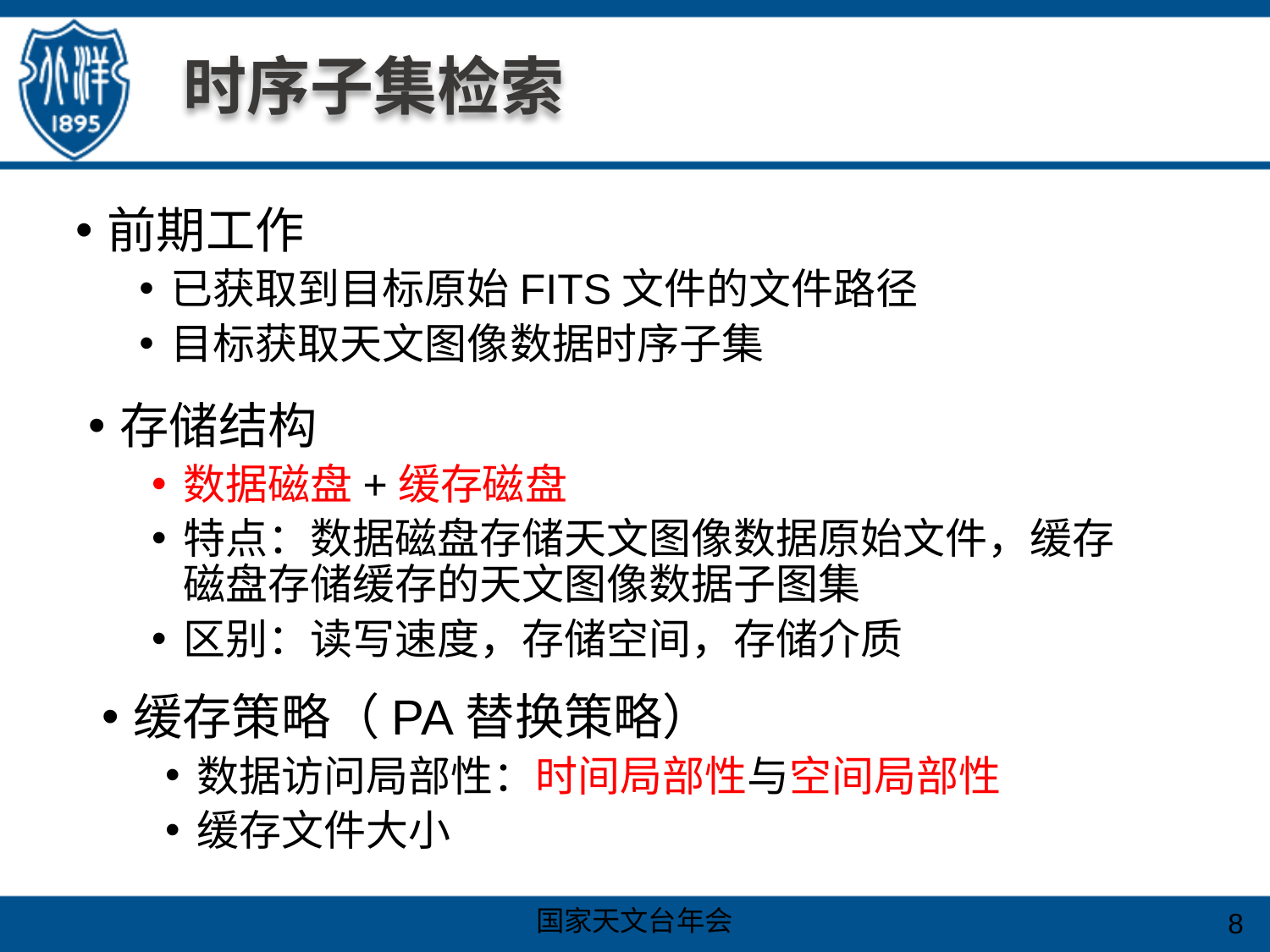

# 时序子集检索
前期工作
已获取到目标原始FITS文件的文件路径
目标获取天文图像数据时序子集

存储结构
数据磁盘+缓存磁盘
特点：数据磁盘存储天文图像数据原始文件，缓存磁盘存储缓存的天文图像数据子图集
区别：读写速度，存储空间，存储介质
缓存策略（PA替换策略）
数据访问局部性：时间局部性与空间局部性
缓存文件大小
8
国家天文台年会